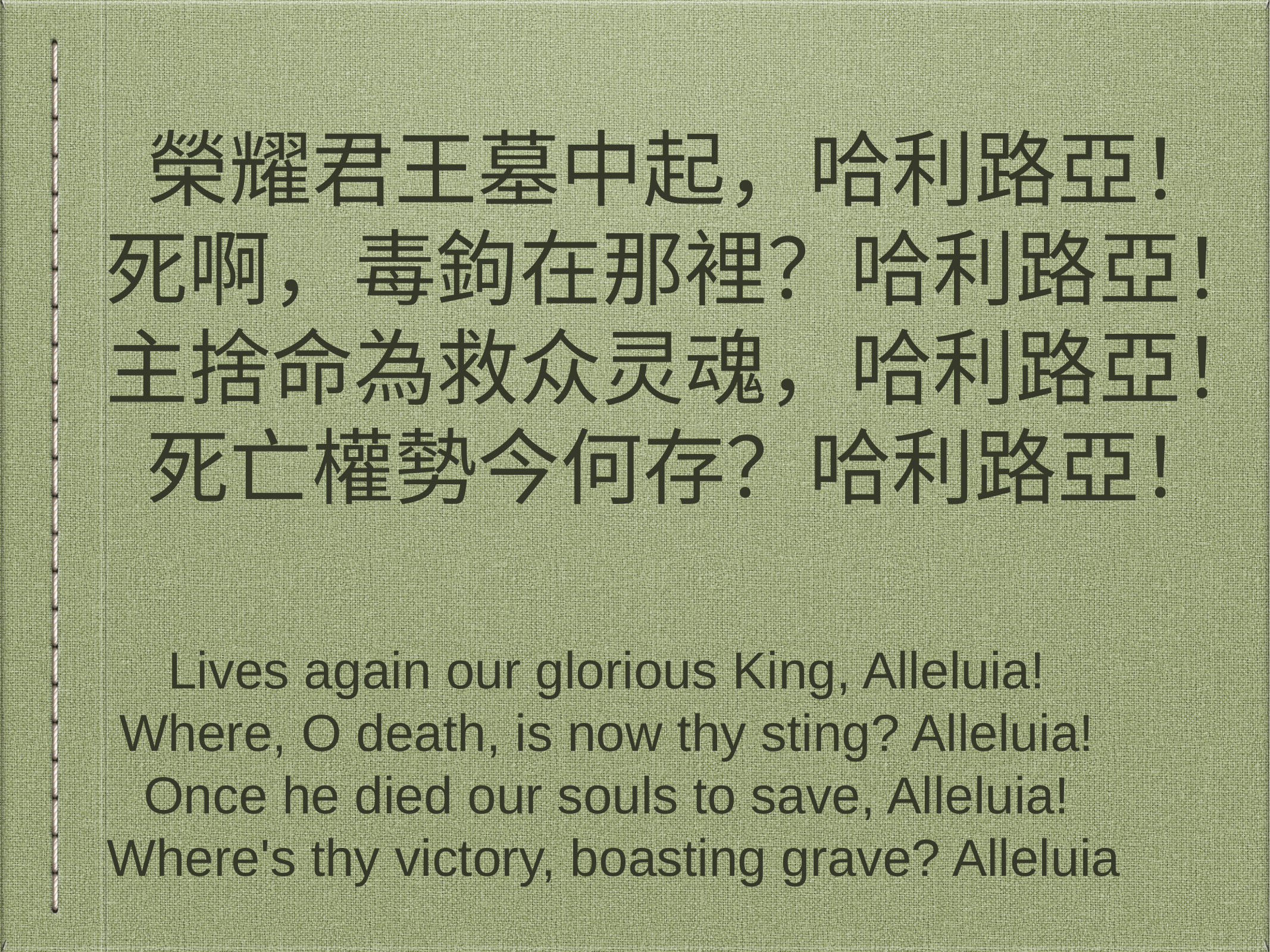

# 榮耀君王墓中起，哈利路亞！
死啊，毒鉤在那裡？哈利路亞！
主捨命為救众灵魂，哈利路亞！死亡權勢今何存？哈利路亞！
Lives again our glorious King, Alleluia!
Where, O death, is now thy sting? Alleluia!
Once he died our souls to save, Alleluia!
Where's thy victory, boasting grave? Alleluia
4